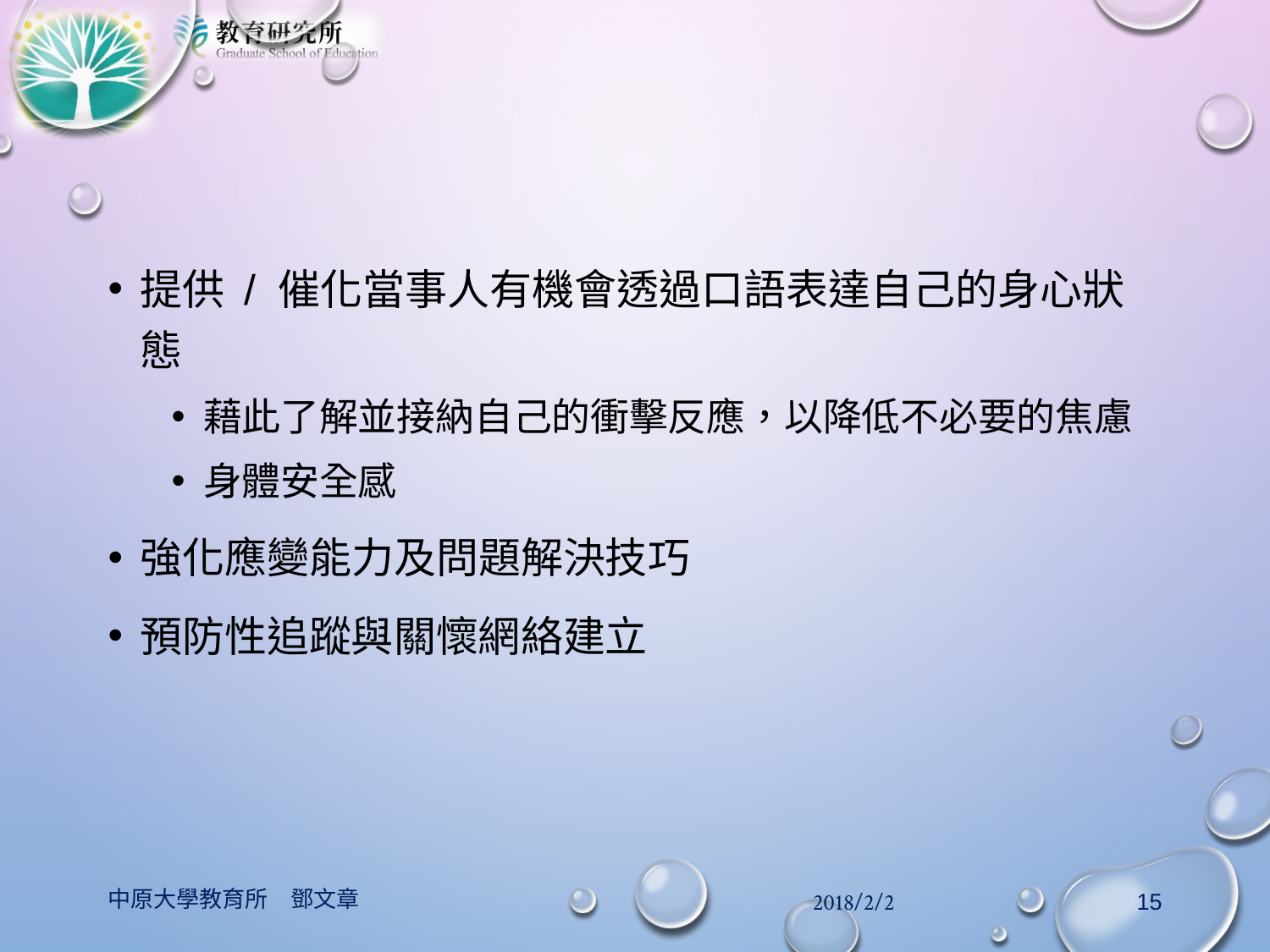

#
提供 / 催化當事人有機會透過口語表達自己的身心狀態
藉此了解並接納自己的衝擊反應，以降低不必要的焦慮
身體安全感
強化應變能力及問題解決技巧
預防性追蹤與關懷網絡建立
中原大學教育所　鄧文章
2018/2/2
15